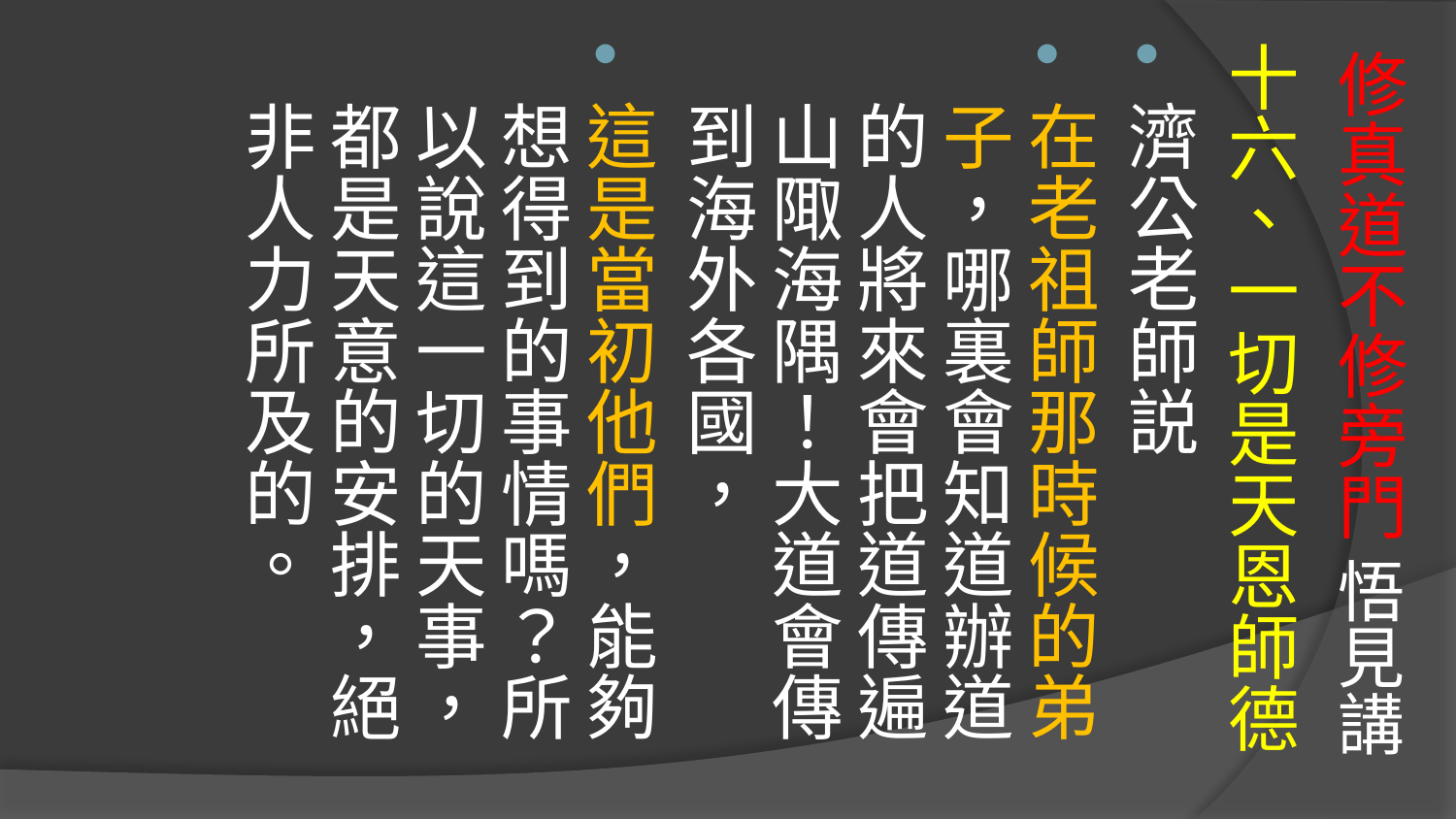

# 修真道不修旁門 悟見講
十六、一切是天恩師德
濟公老師説
在老祖師那時候的弟子，哪裏會知道辦道的人將來會把道傳遍山陬海隅！大道會傳到海外各國，
這是當初他們，能夠想得到的事情嗎？所以說這一切的天事，都是天意的安排，絕非人力所及的。